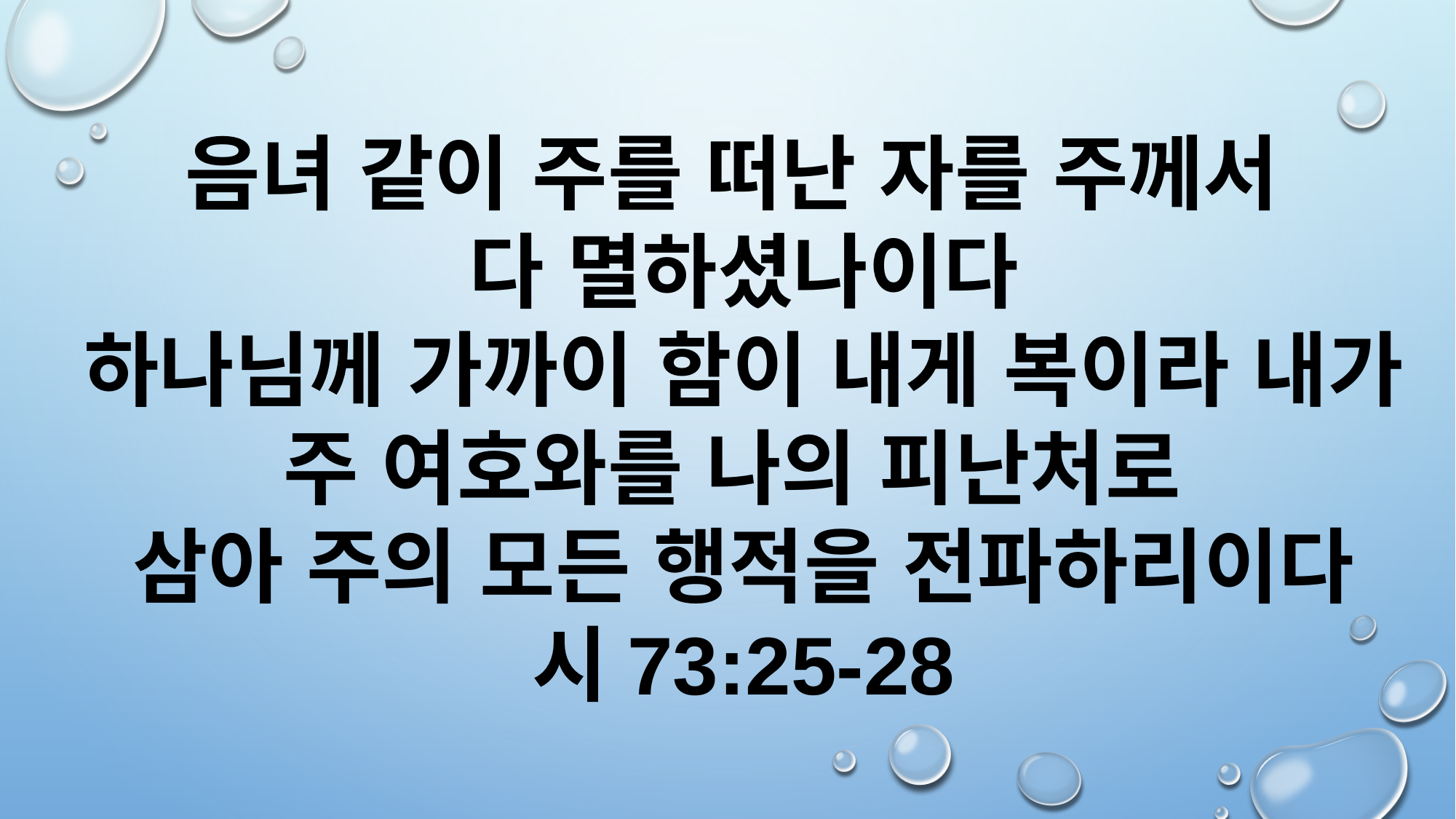

음녀 같이 주를 떠난 자를 주께서
다 멸하셨나이다
하나님께 가까이 함이 내게 복이라 내가 주 여호와를 나의 피난처로
삼아 주의 모든 행적을 전파하리이다
시73:25-28